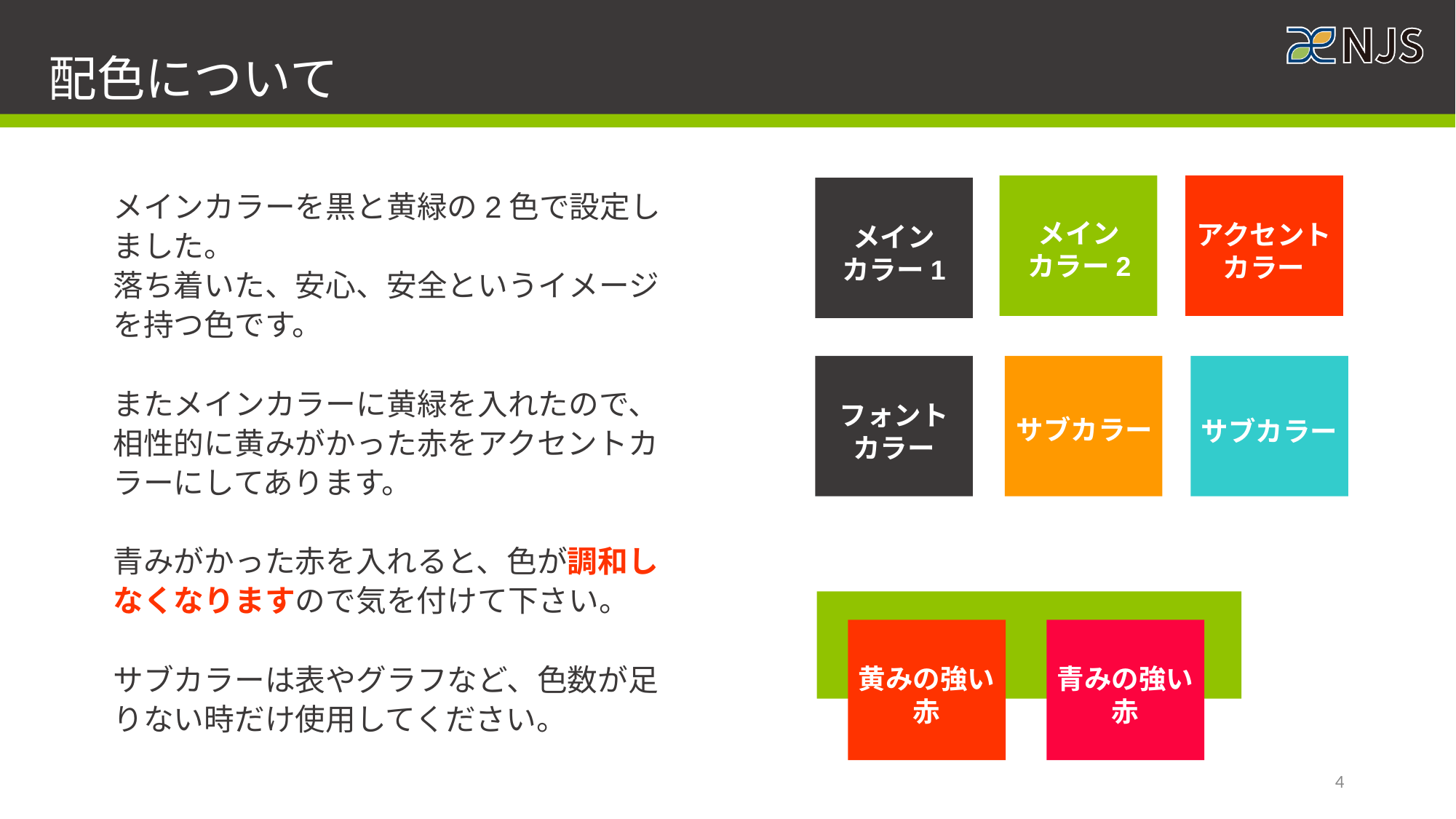

配色について

メインカラーを黒と黄緑の2色で設定しました。
落ち着いた、安心、安全というイメージを持つ色です。

またメインカラーに黄緑を入れたので、相性的に黄みがかった赤をアクセントカラーにしてあります。

青みがかった赤を入れると、色が調和しなくなりますので気を付けて下さい。

サブカラーは表やグラフなど、色数が足りない時だけ使用してください。

メイン
カラー2
アクセントカラー
メイン
カラー1

サブカラー
サブカラー
フォント
カラー

黄みの強い赤
青みの強い赤
4